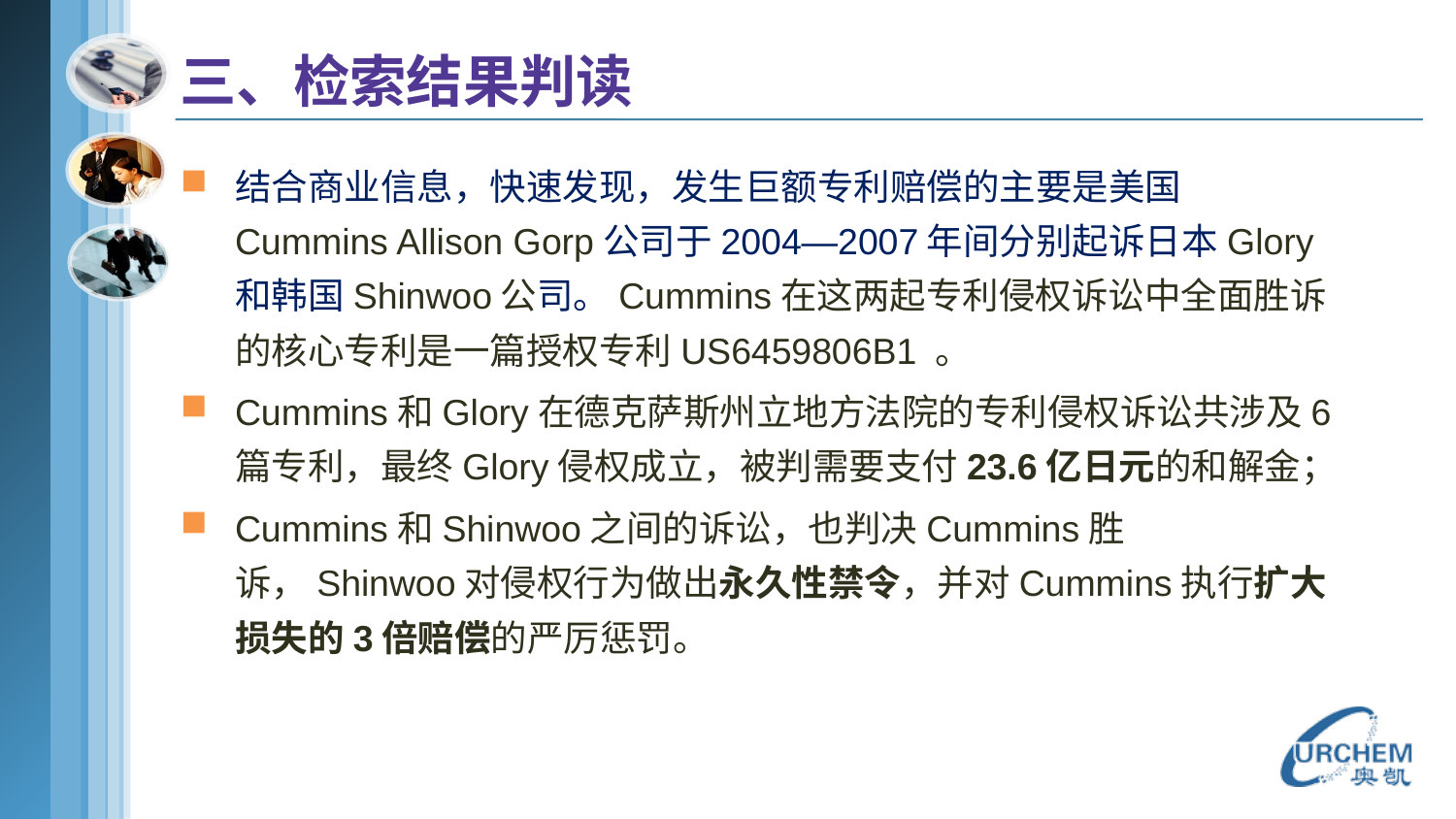

三、检索结果判读
结合商业信息，快速发现，发生巨额专利赔偿的主要是美国Cummins Allison Gorp公司于2004—2007年间分别起诉日本Glory和韩国Shinwoo公司。Cummins在这两起专利侵权诉讼中全面胜诉的核心专利是一篇授权专利US6459806B1 。
Cummins和Glory在德克萨斯州立地方法院的专利侵权诉讼共涉及6篇专利，最终Glory侵权成立，被判需要支付23.6亿日元的和解金；
Cummins和Shinwoo之间的诉讼，也判决Cummins胜诉，Shinwoo对侵权行为做出永久性禁令，并对Cummins执行扩大损失的3倍赔偿的严厉惩罚。